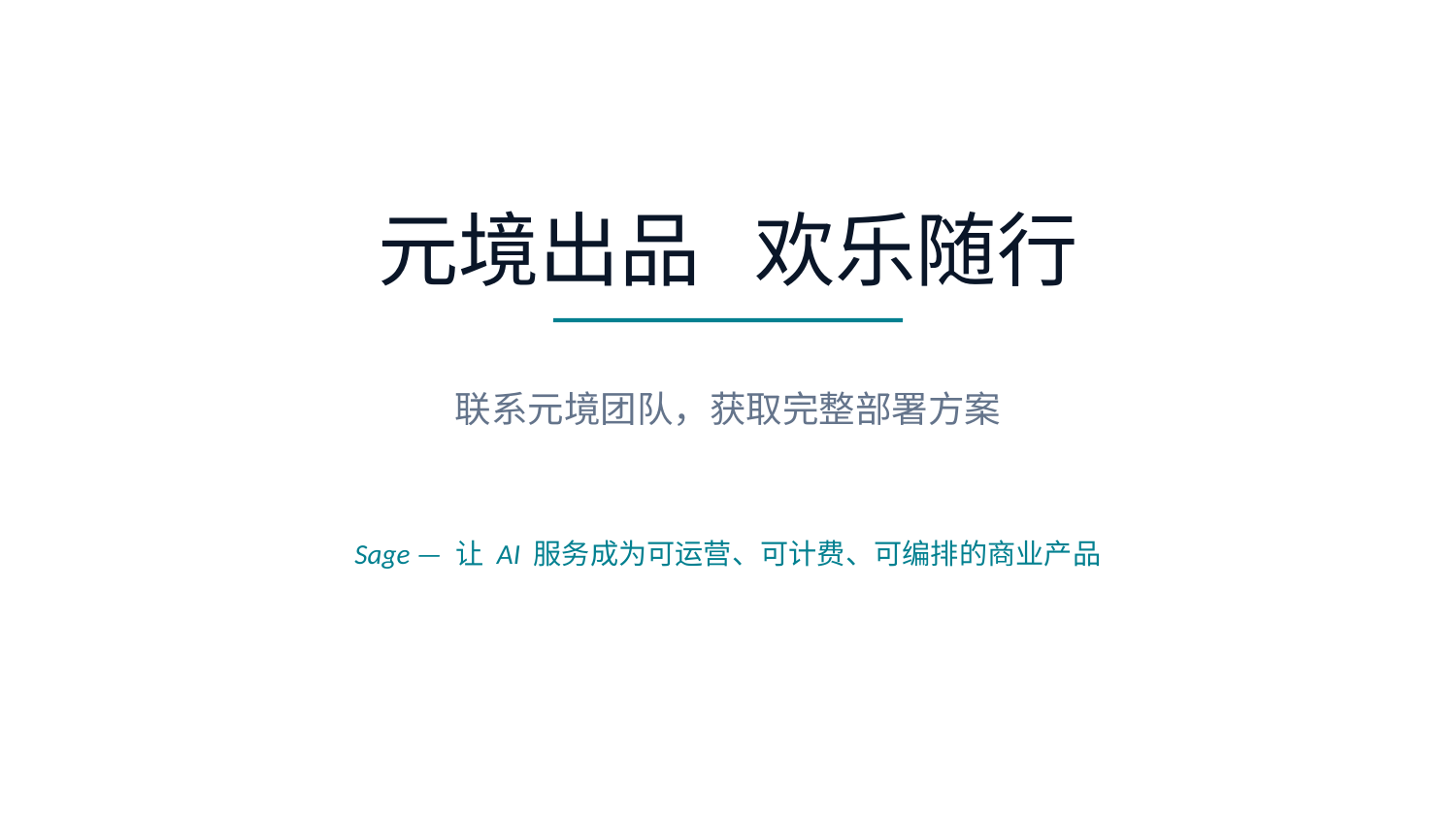

元境出品  欢乐随行

联系元境团队，获取完整部署方案
Sage — 让 AI 服务成为可运营、可计费、可编排的商业产品